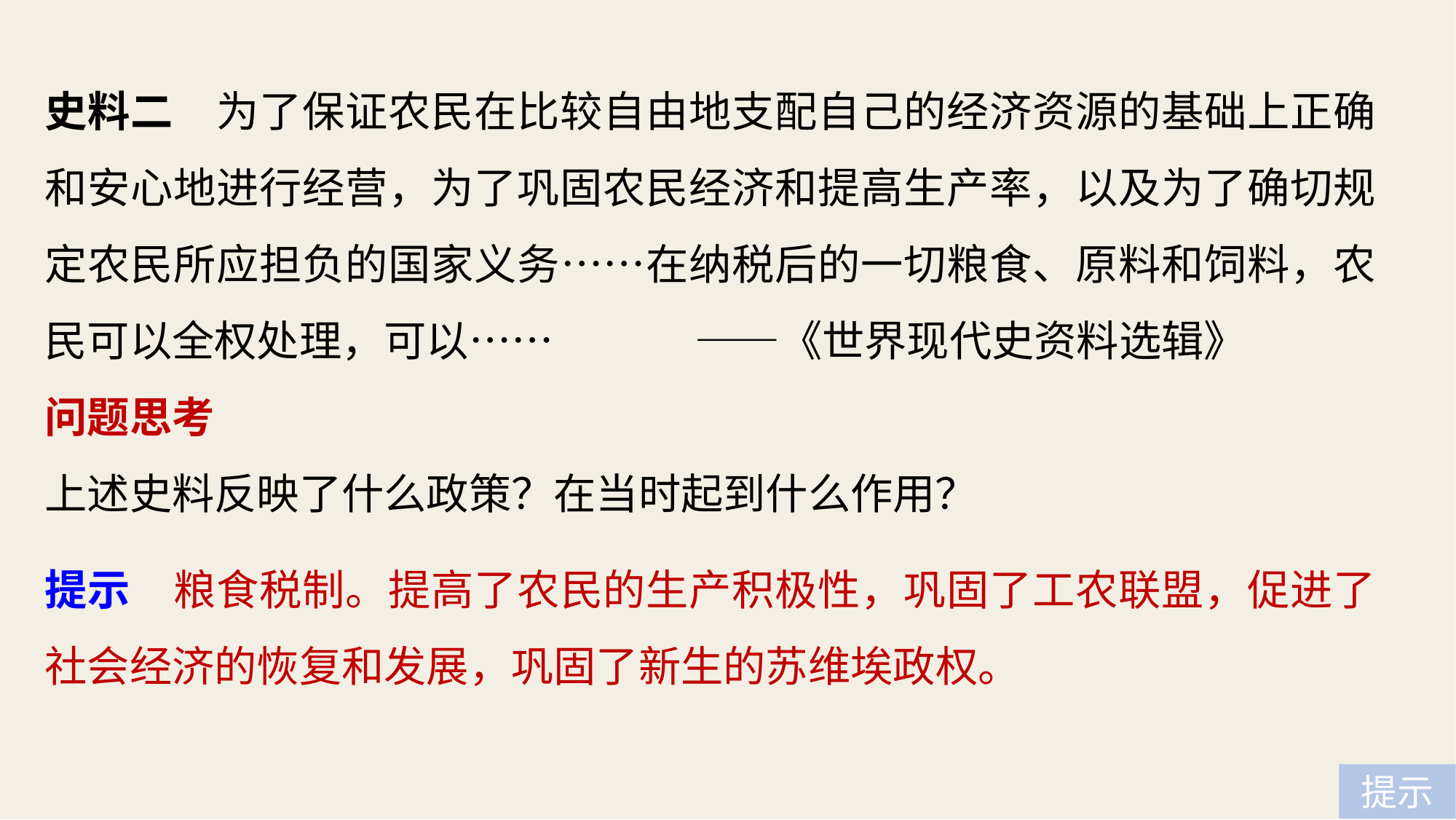

史料二　为了保证农民在比较自由地支配自己的经济资源的基础上正确和安心地进行经营，为了巩固农民经济和提高生产率，以及为了确切规定农民所应担负的国家义务……在纳税后的一切粮食、原料和饲料，农民可以全权处理，可以……	           ——《世界现代史资料选辑》
问题思考
上述史料反映了什么政策？在当时起到什么作用？
提示　粮食税制。提高了农民的生产积极性，巩固了工农联盟，促进了社会经济的恢复和发展，巩固了新生的苏维埃政权。
提示